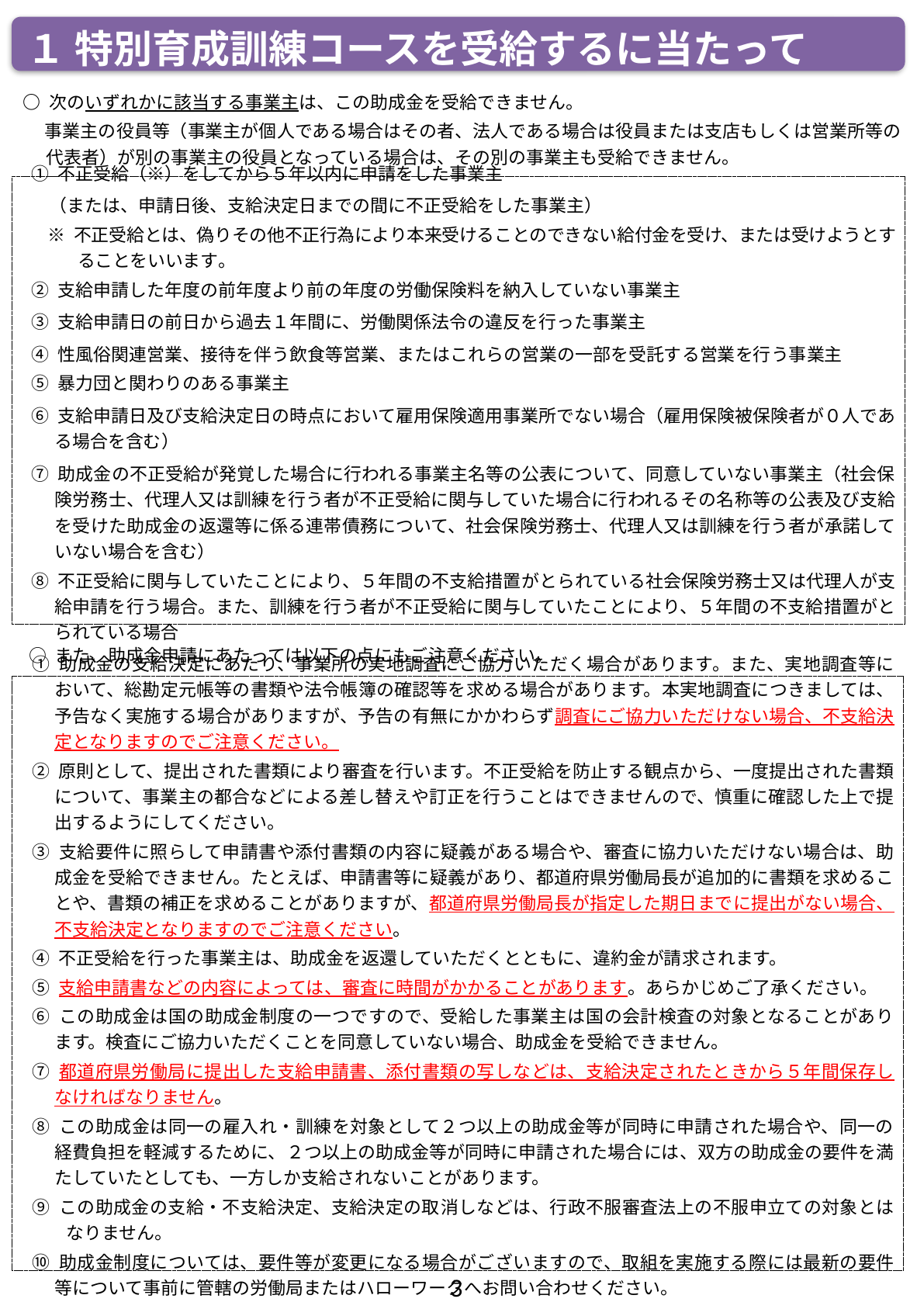

１ 特別育成訓練コースを受給するに当たって
○ 次のいずれかに該当する事業主は、この助成金を受給できません。
　 事業主の役員等（事業主が個人である場合はその者、法人である場合は役員または支店もしくは営業所等の代表者）が別の事業主の役員となっている場合は、その別の事業主も受給できません。
① 不正受給（※）をしてから５年以内に申請をした事業主
　（または、申請日後、支給決定日までの間に不正受給をした事業主）
 ※ 不正受給とは、偽りその他不正行為により本来受けることのできない給付金を受け、または受けようとすることをいいます。
② 支給申請した年度の前年度より前の年度の労働保険料を納入していない事業主
③ 支給申請日の前日から過去１年間に、労働関係法令の違反を行った事業主
④ 性風俗関連営業、接待を伴う飲食等営業、またはこれらの営業の一部を受託する営業を行う事業主
⑤ 暴力団と関わりのある事業主
⑥ 支給申請日及び支給決定日の時点において雇用保険適用事業所でない場合（雇用保険被保険者が０人である場合を含む）
⑦ 助成金の不正受給が発覚した場合に行われる事業主名等の公表について、同意していない事業主（社会保険労務士、代理人又は訓練を行う者が不正受給に関与していた場合に行われるその名称等の公表及び支給を受けた助成金の返還等に係る連帯債務について、社会保険労務士、代理人又は訓練を行う者が承諾していない場合を含む）
⑧ 不正受給に関与していたことにより、５年間の不支給措置がとられている社会保険労務士又は代理人が支給申請を行う場合。また、訓練を行う者が不正受給に関与していたことにより、５年間の不支給措置がとられている場合
○ また、助成金申請にあたっては以下の点にもご注意ください。
① 助成金の支給決定にあたり、事業所の実地調査にご協力いただく場合があります。また、実地調査等において、総勘定元帳等の書類や法令帳簿の確認等を求める場合があります。本実地調査につきましては、予告なく実施する場合がありますが、予告の有無にかかわらず調査にご協力いただけない場合、不支給決定となりますのでご注意ください。
② 原則として、提出された書類により審査を行います。不正受給を防止する観点から、一度提出された書類について、事業主の都合などによる差し替えや訂正を行うことはできませんので、慎重に確認した上で提出するようにしてください。
③ 支給要件に照らして申請書や添付書類の内容に疑義がある場合や、審査に協力いただけない場合は、助成金を受給できません。たとえば、申請書等に疑義があり、都道府県労働局長が追加的に書類を求めることや、書類の補正を求めることがありますが、都道府県労働局長が指定した期日までに提出がない場合、不支給決定となりますのでご注意ください。
④ 不正受給を行った事業主は、助成金を返還していただくとともに、違約金が請求されます。
⑤ 支給申請書などの内容によっては、審査に時間がかかることがあります。あらかじめご了承ください。
⑥ この助成金は国の助成金制度の一つですので、受給した事業主は国の会計検査の対象となることがあります。検査にご協力いただくことを同意していない場合、助成金を受給できません。
⑦ 都道府県労働局に提出した支給申請書、添付書類の写しなどは、支給決定されたときから５年間保存しなければなりません。
⑧ この助成金は同一の雇入れ・訓練を対象として２つ以上の助成金等が同時に申請された場合や、同一の経費負担を軽減するために、２つ以上の助成金等が同時に申請された場合には、双方の助成金の要件を満たしていたとしても、一方しか支給されないことがあります。
⑨ この助成金の支給・不支給決定、支給決定の取消しなどは、行政不服審査法上の不服申立ての対象とはなりません。
⑩ 助成金制度については、要件等が変更になる場合がございますので、取組を実施する際には最新の要件等について事前に管轄の労働局またはハローワークへお問い合わせください。
3